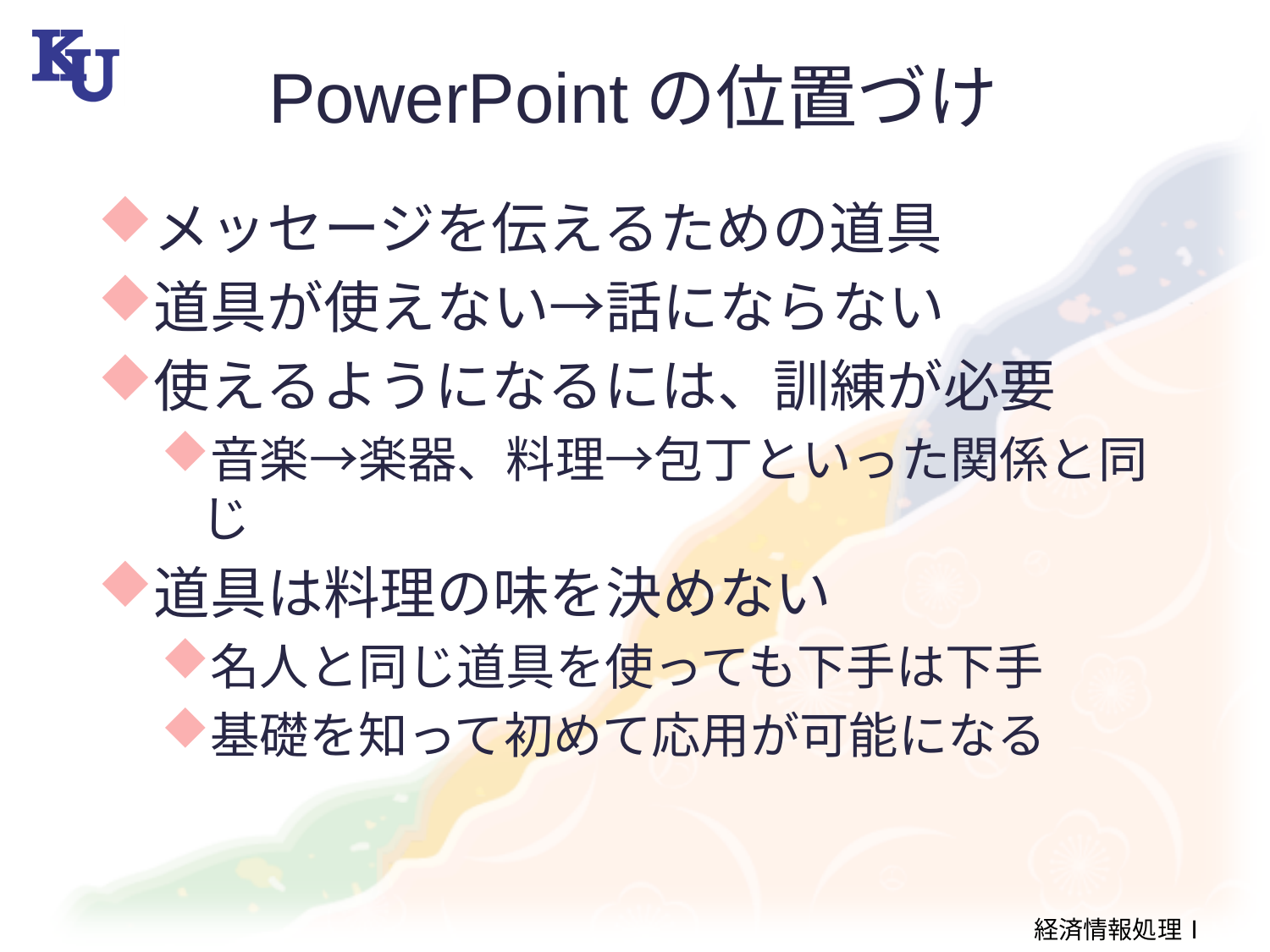

# PowerPointの位置づけ
メッセージを伝えるための道具
道具が使えない→話にならない
使えるようになるには、訓練が必要
音楽→楽器、料理→包丁といった関係と同じ
道具は料理の味を決めない
名人と同じ道具を使っても下手は下手
基礎を知って初めて応用が可能になる